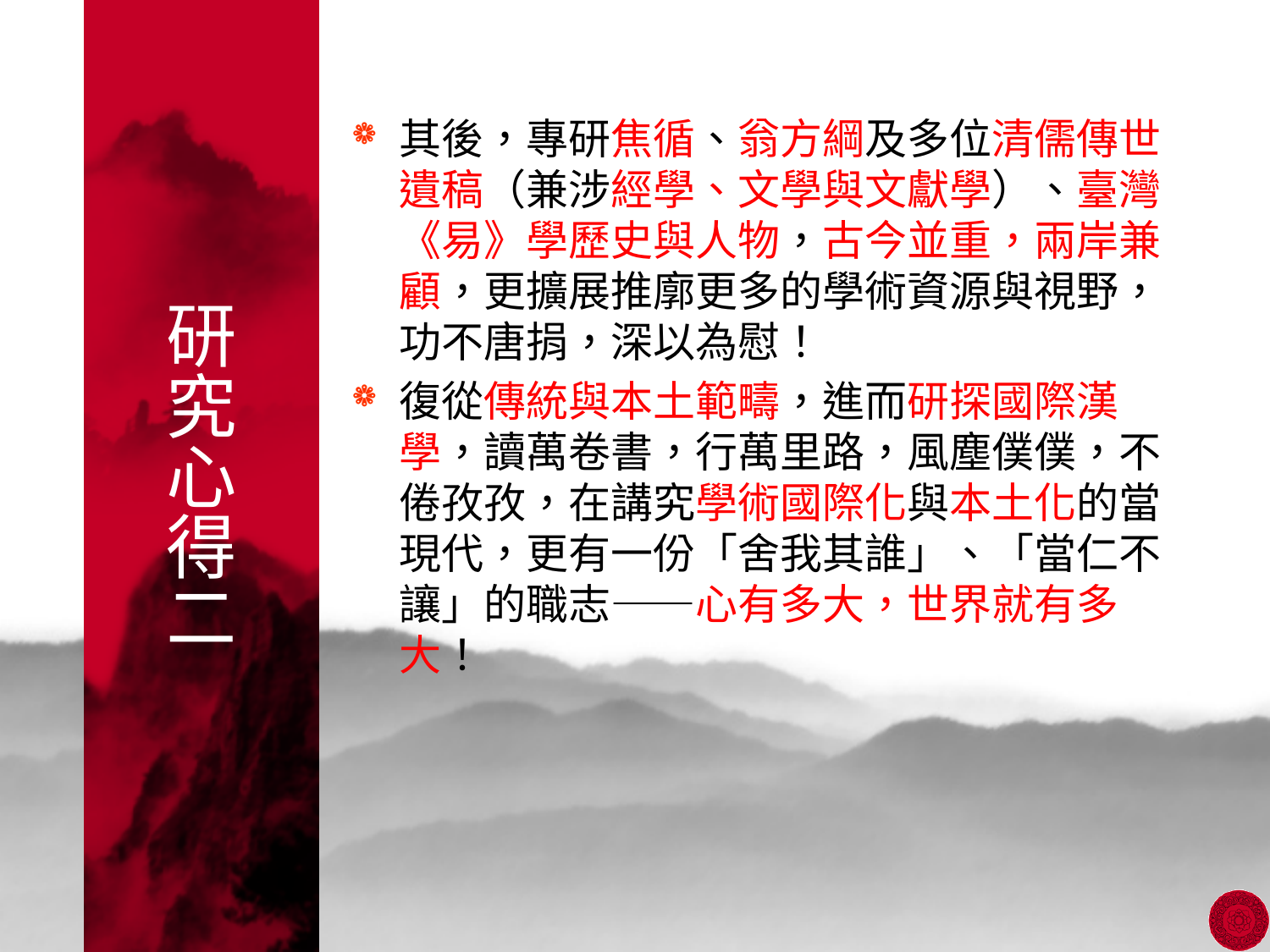

其後，專研焦循、翁方綱及多位清儒傳世遺稿（兼涉經學、文學與文獻學）、臺灣《易》學歷史與人物，古今並重，兩岸兼顧，更擴展推廓更多的學術資源與視野，功不唐捐，深以為慰！
復從傳統與本土範疇，進而研探國際漢學，讀萬卷書，行萬里路，風塵僕僕，不倦孜孜，在講究學術國際化與本土化的當現代，更有一份「舍我其誰」、「當仁不讓」的職志——心有多大，世界就有多大！

# 研究心得二